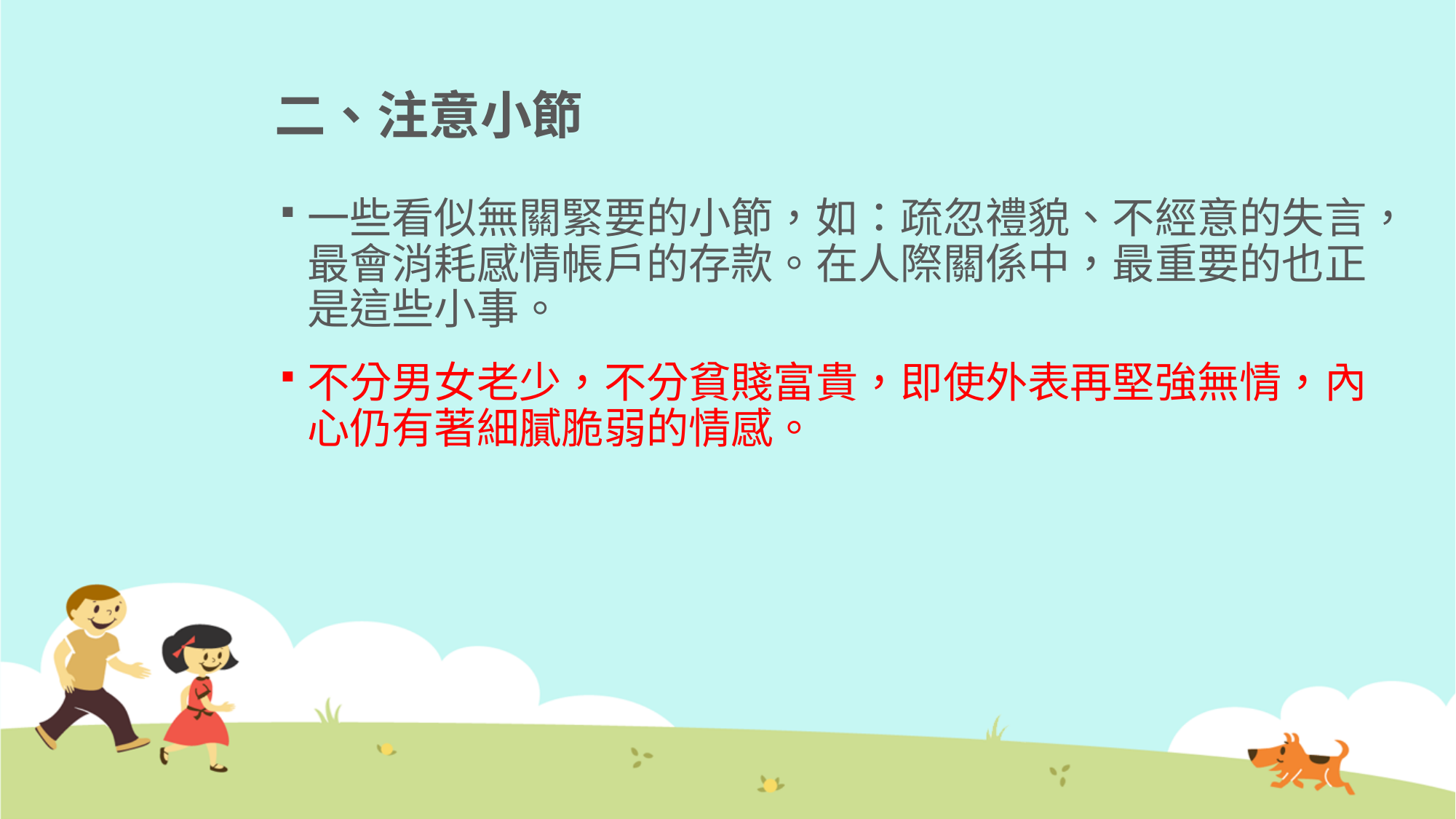

# 二、注意小節
一些看似無關緊要的小節，如：疏忽禮貌、不經意的失言，最會消耗感情帳戶的存款。在人際關係中，最重要的也正是這些小事。
不分男女老少，不分貧賤富貴，即使外表再堅強無情，內心仍有著細膩脆弱的情感。